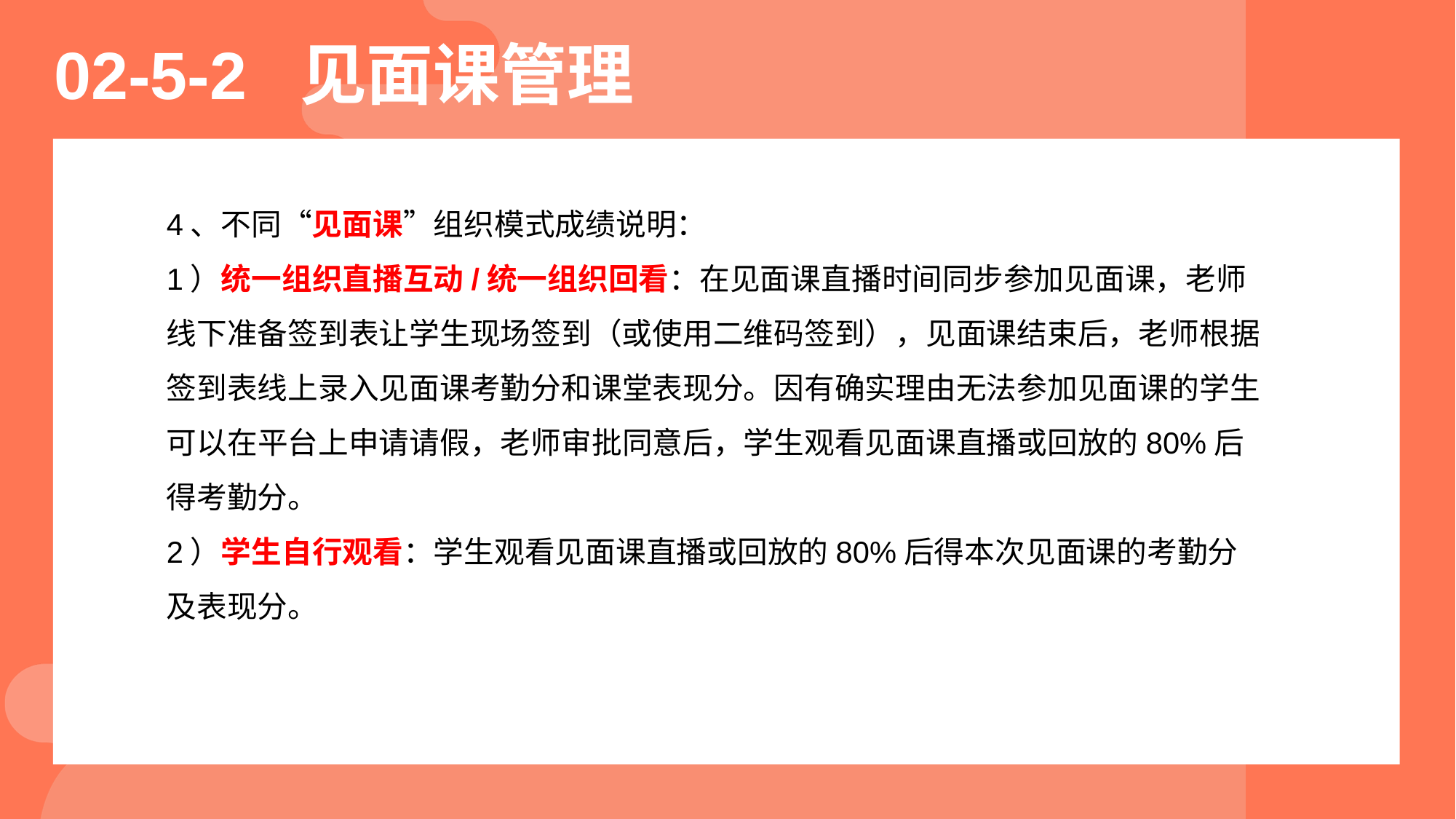

02-5-2  见面课管理

4、不同“见面课”组织模式成绩说明：
1）统一组织直播互动/统一组织回看：在见面课直播时间同步参加见面课，老师线下准备签到表让学生现场签到（或使用二维码签到），见面课结束后，老师根据签到表线上录入见面课考勤分和课堂表现分。因有确实理由无法参加见面课的学生可以在平台上申请请假，老师审批同意后，学生观看见面课直播或回放的80%后得考勤分。
2）学生自行观看：学生观看见面课直播或回放的80%后得本次见面课的考勤分及表现分。